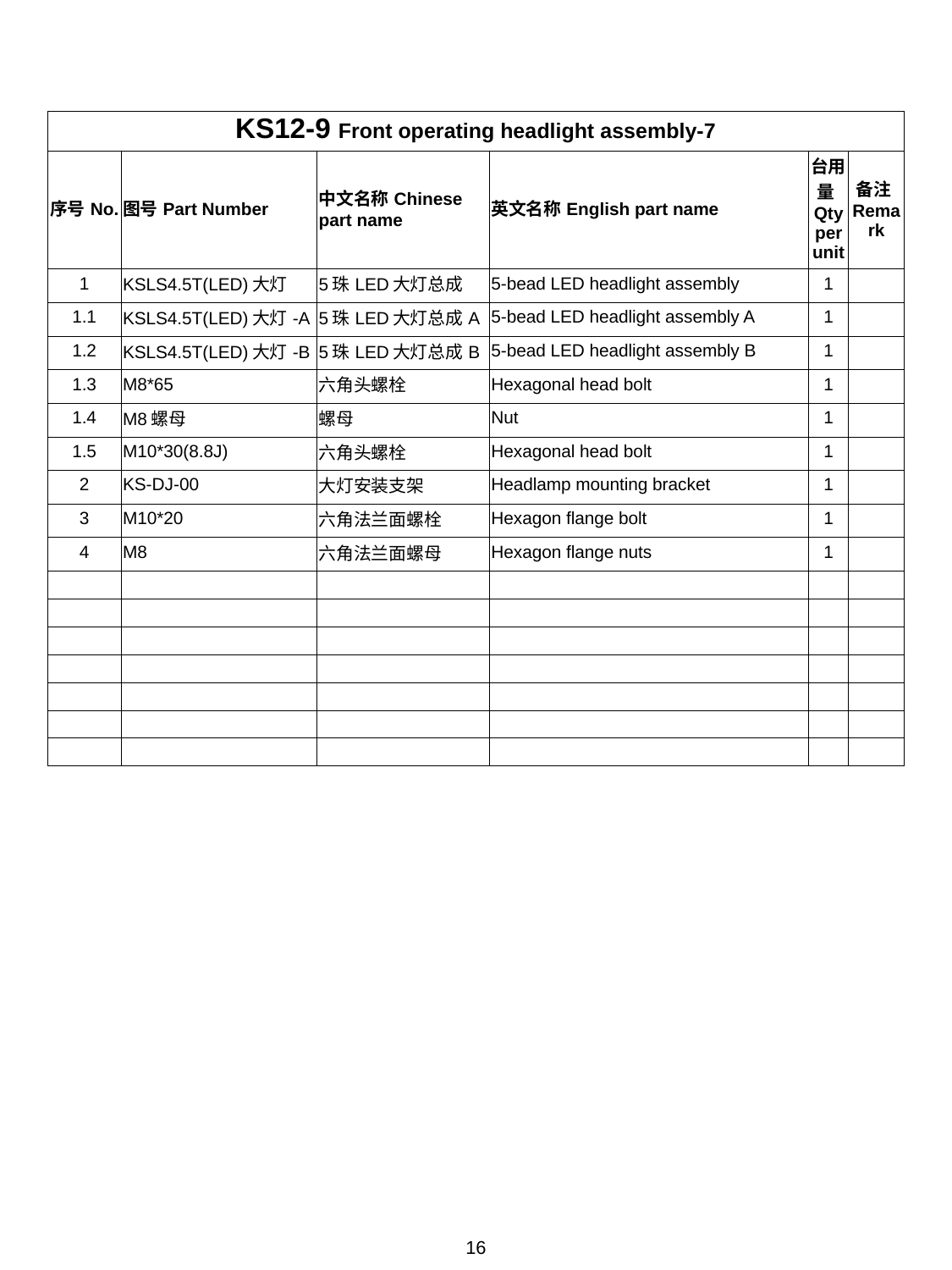

| KS12-9 Front operating headlight assembly-7 |  |  |  |  |  |
| --- | --- | --- | --- | --- | --- |
| 序号No. | 图号Part Number | 中文名称Chinese part name | 英文名称English part name | 台用量Qty per unit | 备注Remark |
| 1 | KSLS4.5T(LED)大灯 | 5珠LED大灯总成 | 5-bead LED headlight assembly | 1 |  |
| 1.1 | KSLS4.5T(LED)大灯-A | 5珠LED大灯总成A | 5-bead LED headlight assembly A | 1 |  |
| 1.2 | KSLS4.5T(LED)大灯-B | 5珠LED大灯总成B | 5-bead LED headlight assembly B | 1 |  |
| 1.3 | M8\*65 | 六角头螺栓 | Hexagonal head bolt | 1 |  |
| 1.4 | M8螺母 | 螺母 | Nut | 1 |  |
| 1.5 | M10\*30(8.8J) | 六角头螺栓 | Hexagonal head bolt | 1 |  |
| 2 | KS-DJ-00 | 大灯安装支架 | Headlamp mounting bracket | 1 |  |
| 3 | M10\*20 | 六角法兰面螺栓 | Hexagon flange bolt | 1 |  |
| 4 | M8 | 六角法兰面螺母 | Hexagon flange nuts | 1 |  |
|  |  |  |  |  |  |
|  |  |  |  |  |  |
|  |  |  |  |  |  |
|  |  |  |  |  |  |
|  |  |  |  |  |  |
|  |  |  |  |  |  |
|  |  |  |  |  |  |
16